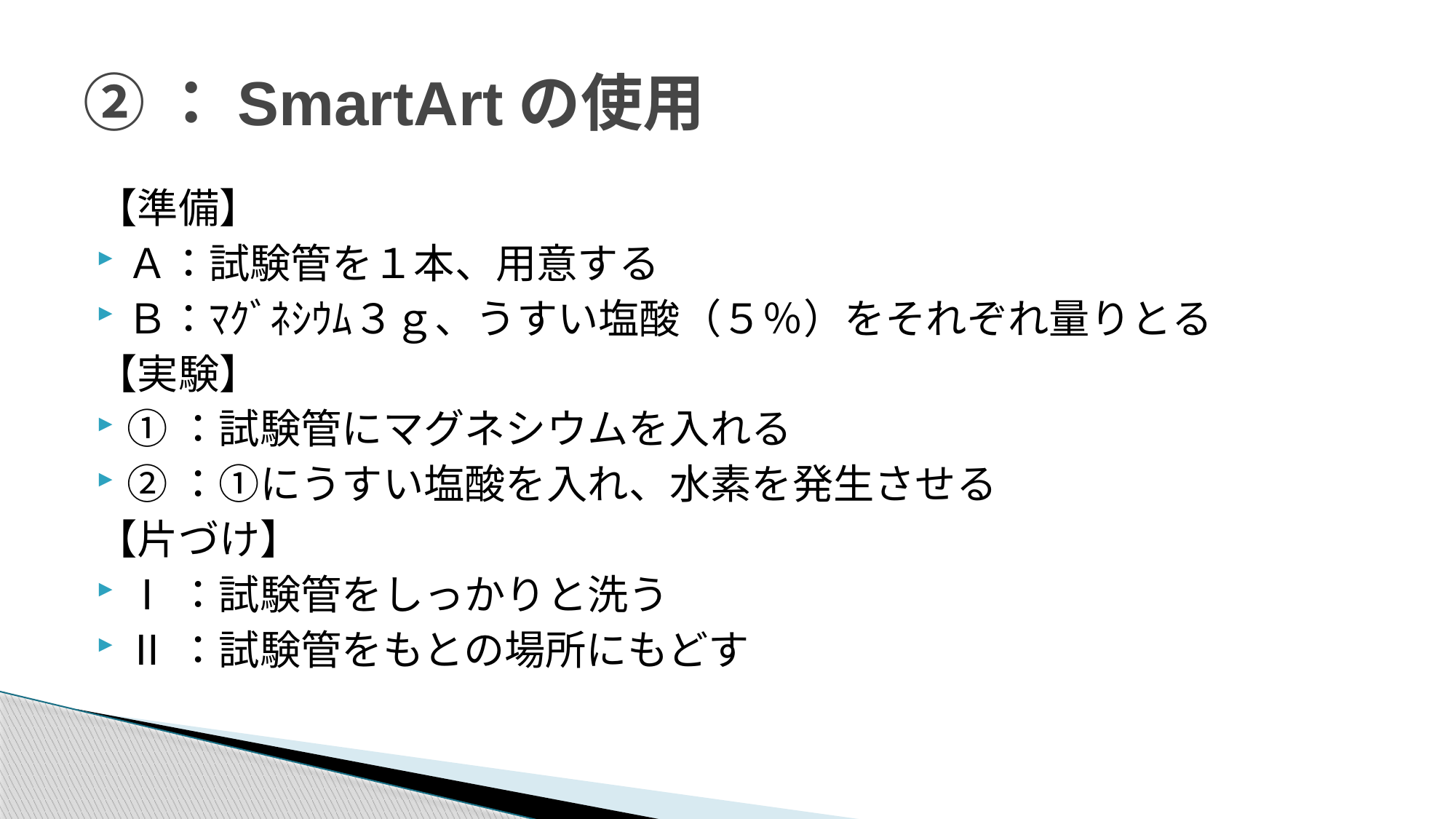

# ②：SmartArtの使用
【準備】
Ａ：試験管を１本、用意する
Ｂ：ﾏｸﾞﾈｼｳﾑ３ｇ、うすい塩酸（５％）をそれぞれ量りとる
【実験】
①：試験管にマグネシウムを入れる
②：①にうすい塩酸を入れ、水素を発生させる
【片づけ】
Ⅰ：試験管をしっかりと洗う
Ⅱ：試験管をもとの場所にもどす